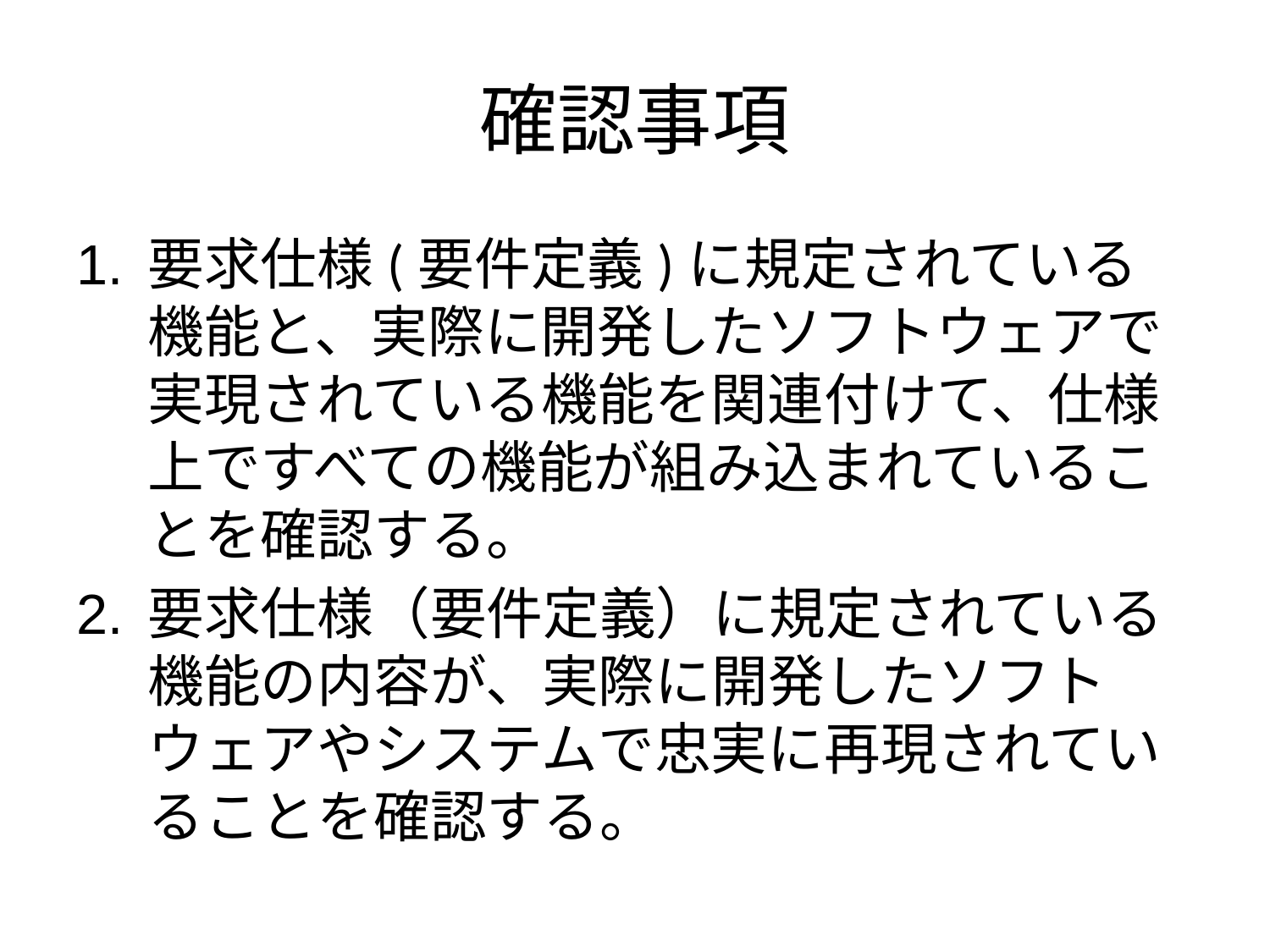

# 確認事項
要求仕様(要件定義)に規定されている機能と、実際に開発したソフトウェアで実現されている機能を関連付けて、仕様上ですべての機能が組み込まれていることを確認する。
要求仕様（要件定義）に規定されている機能の内容が、実際に開発したソフトウェアやシステムで忠実に再現されていることを確認する。